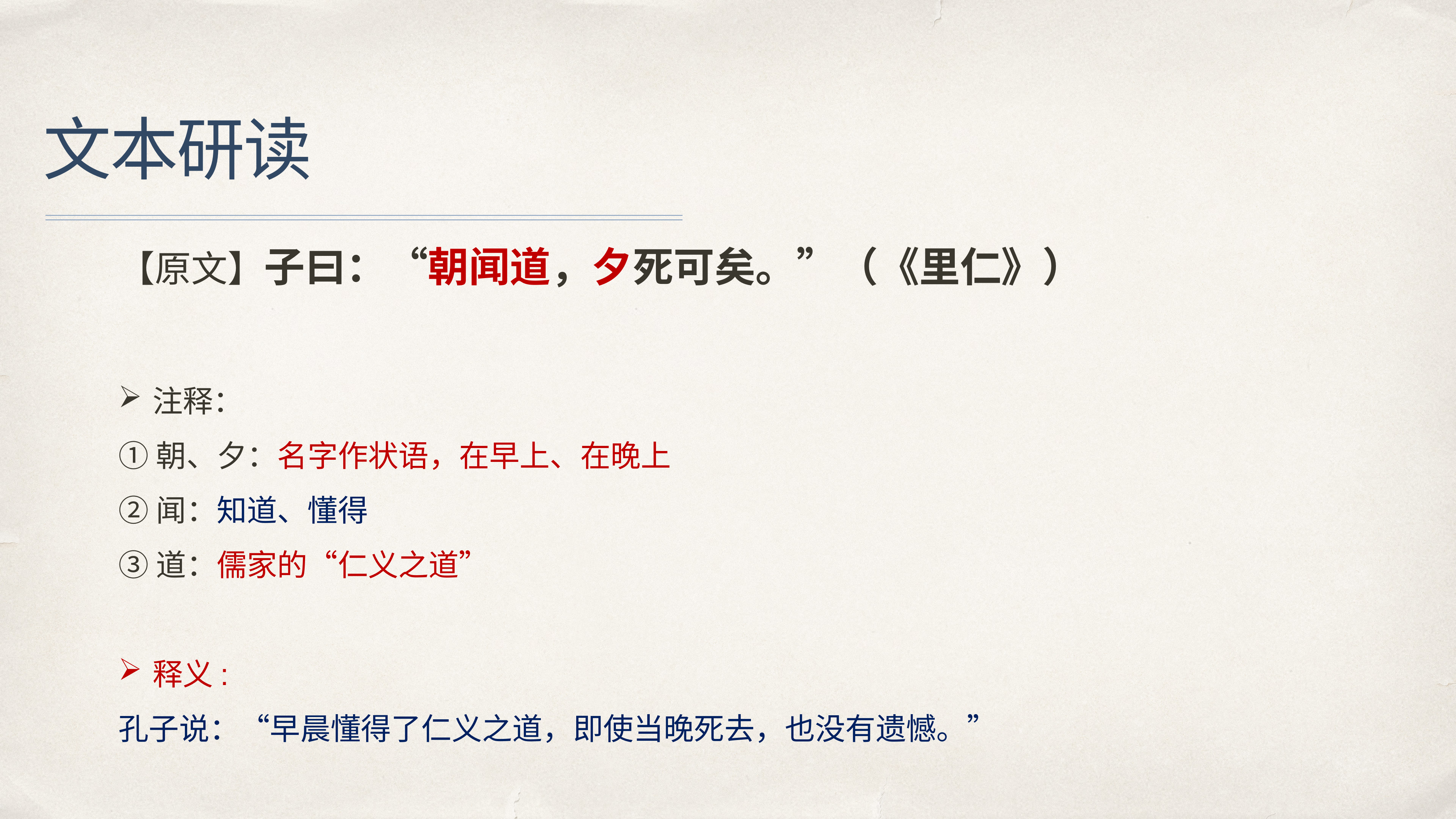

# 文本研读

【原文】子曰：“朝闻道，夕死可矣。”（《里仁》）

注释：
①朝、夕：名字作状语，在早上、在晚上
②闻：知道、懂得
③道：儒家的“仁义之道”

释义:
孔子说：“早晨懂得了仁义之道，即使当晚死去，也没有遗憾。”